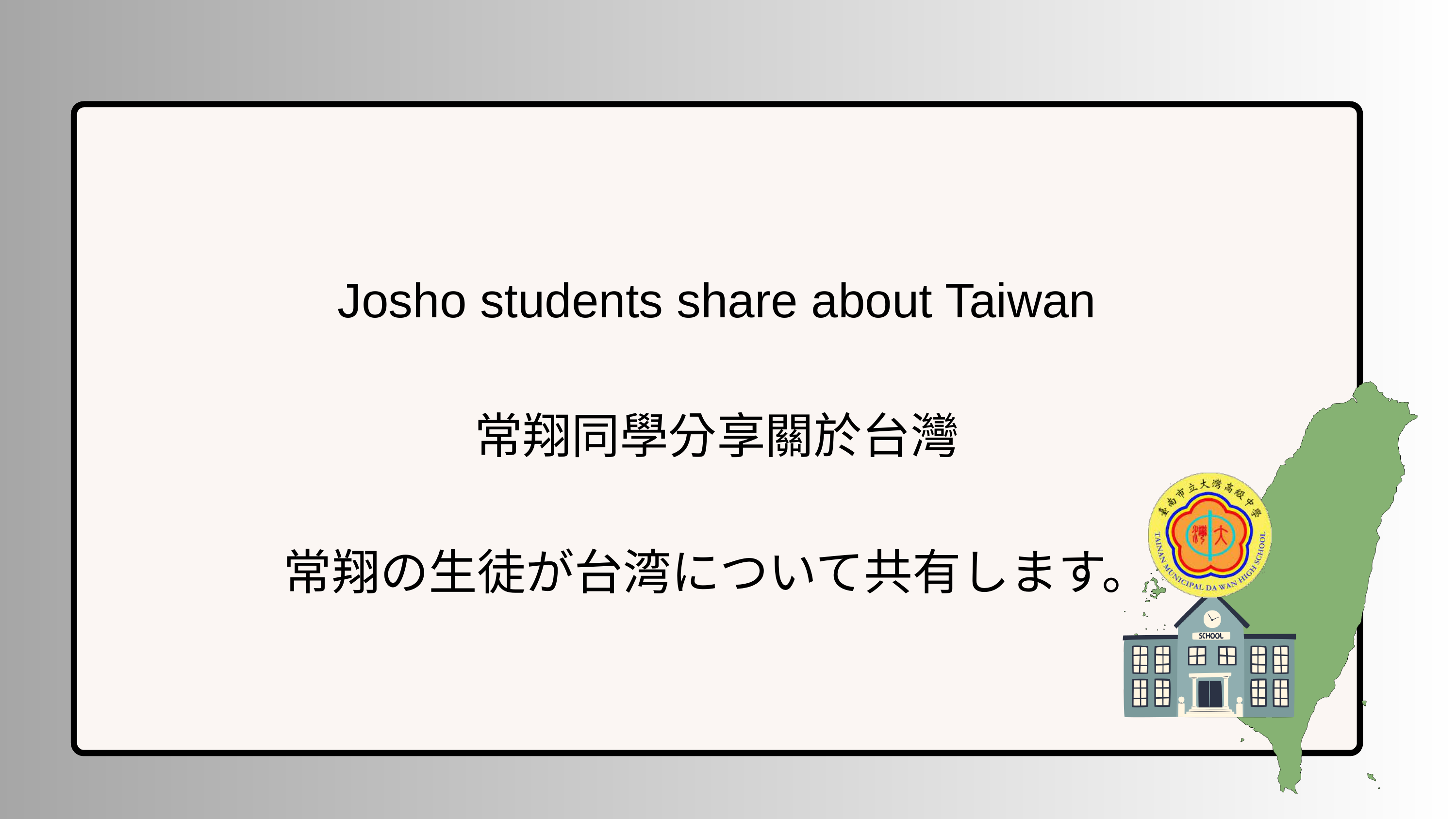

Josho students share about Taiwan
常翔同學分享關於台灣
常翔の生徒が台湾について共有します。